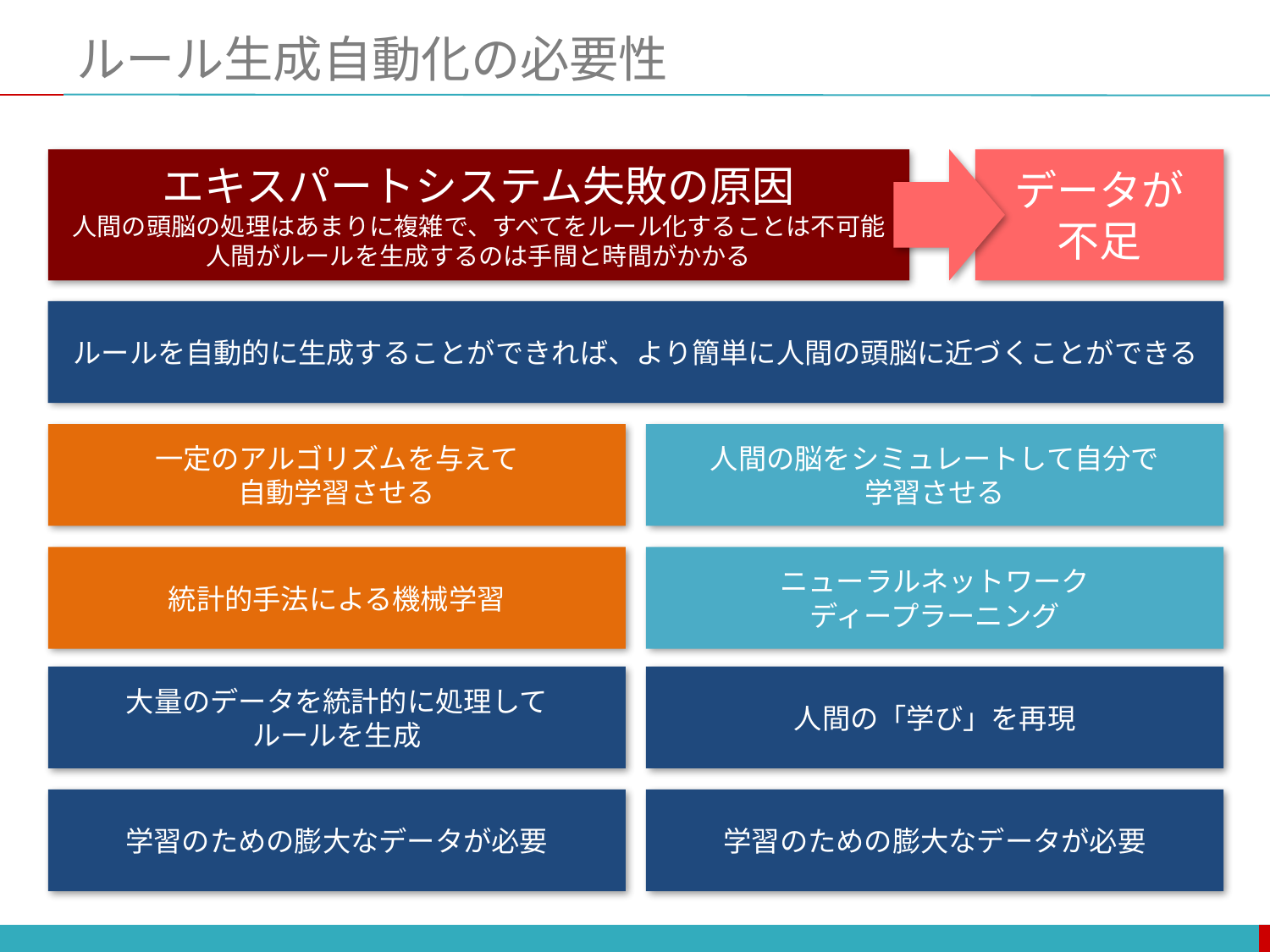

# ルール生成自動化の必要性
エキスパートシステム失敗の原因
人間の頭脳の処理はあまりに複雑で、すべてをルール化することは不可能
人間がルールを生成するのは手間と時間がかかる

データが
不足
ルールを自動的に生成することができれば、より簡単に人間の頭脳に近づくことができる
人間の脳をシミュレートして自分で
学習させる
一定のアルゴリズムを与えて
自動学習させる
ニューラルネットワーク
ディープラーニング
統計的手法による機械学習
人間の「学び」を再現
大量のデータを統計的に処理して
ルールを生成
学習のための膨大なデータが必要
学習のための膨大なデータが必要